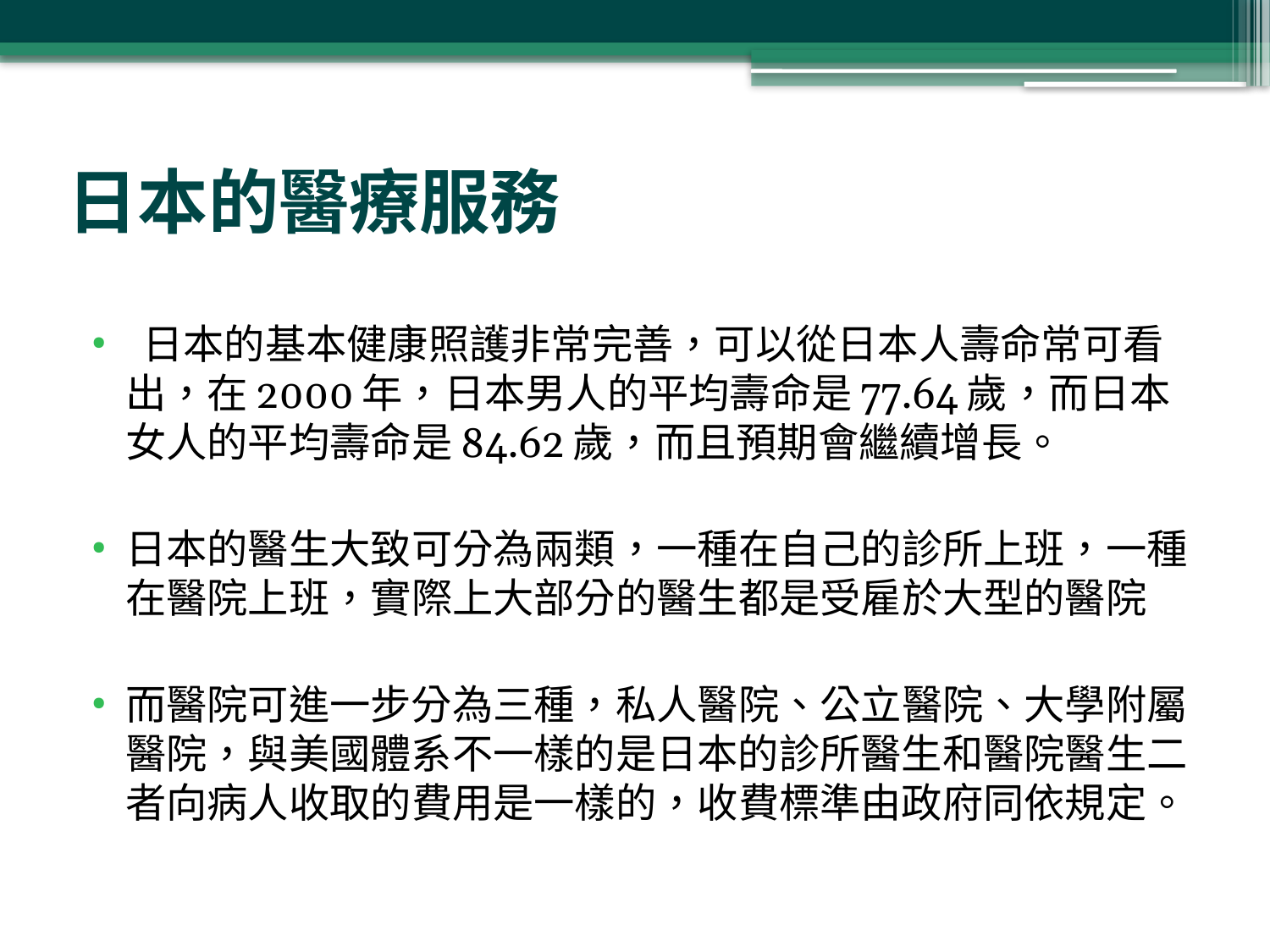

# 日本的醫療服務
 日本的基本健康照護非常完善，可以從日本人壽命常可看出，在2000年，日本男人的平均壽命是77.64歲，而日本女人的平均壽命是84.62歲，而且預期會繼續增長。

日本的醫生大致可分為兩類，一種在自己的診所上班，一種在醫院上班，實際上大部分的醫生都是受雇於大型的醫院

而醫院可進一步分為三種，私人醫院、公立醫院、大學附屬醫院，與美國體系不一樣的是日本的診所醫生和醫院醫生二者向病人收取的費用是一樣的，收費標準由政府同依規定。